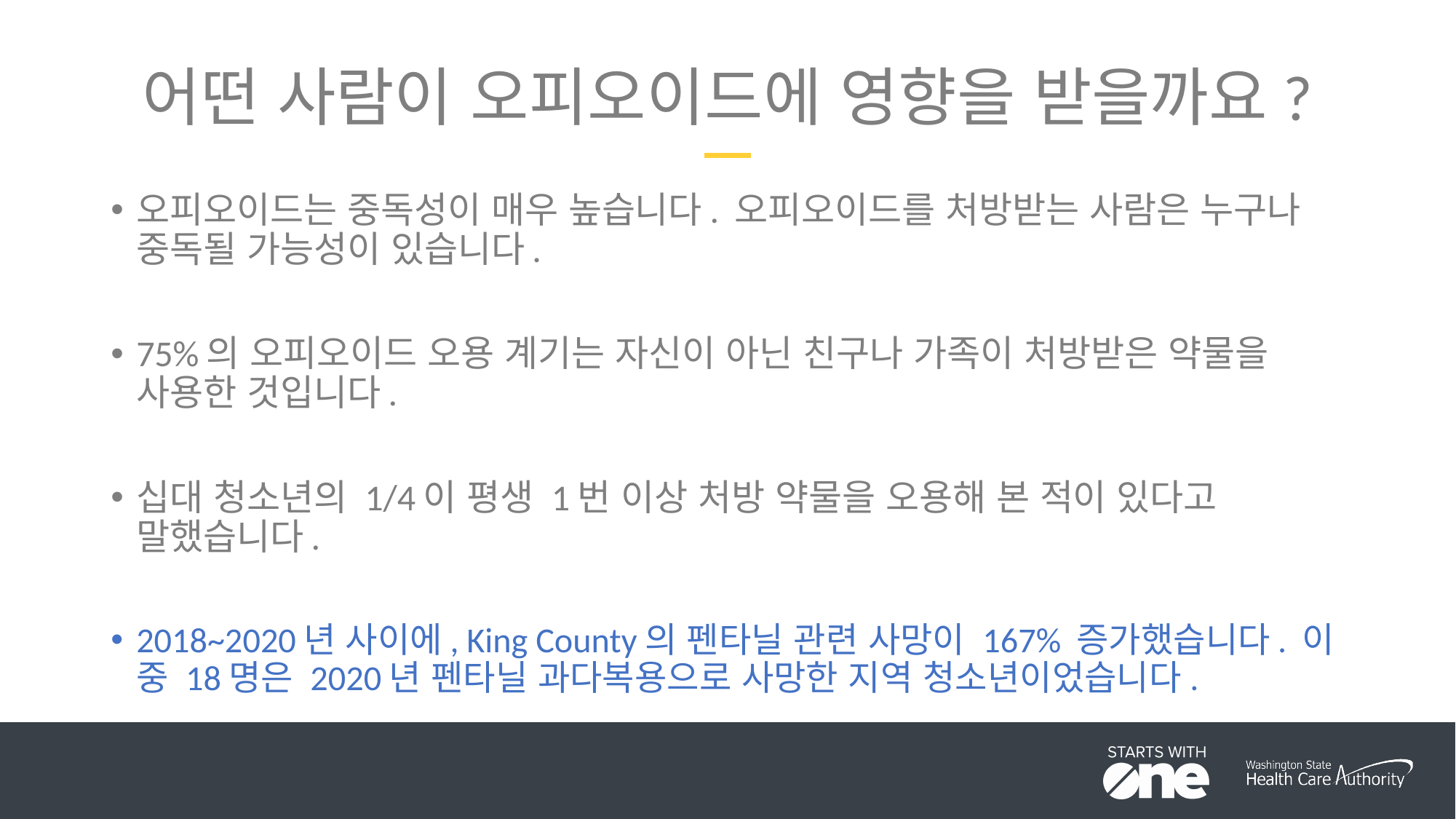

# 어떤 사람이 오피오이드에 영향을 받을까요?
오피오이드는 중독성이 매우 높습니다. 오피오이드를 처방받는 사람은 누구나 중독될 가능성이 있습니다.

75%의 오피오이드 오용 계기는 자신이 아닌 친구나 가족이 처방받은 약물을 사용한 것입니다.

십대 청소년의 1/4이 평생 1번 이상 처방 약물을 오용해 본 적이 있다고 말했습니다.

2018~2020년 사이에, King County의 펜타닐 관련 사망이 167% 증가했습니다. 이 중 18명은 2020년 펜타닐 과다복용으로 사망한 지역 청소년이었습니다.